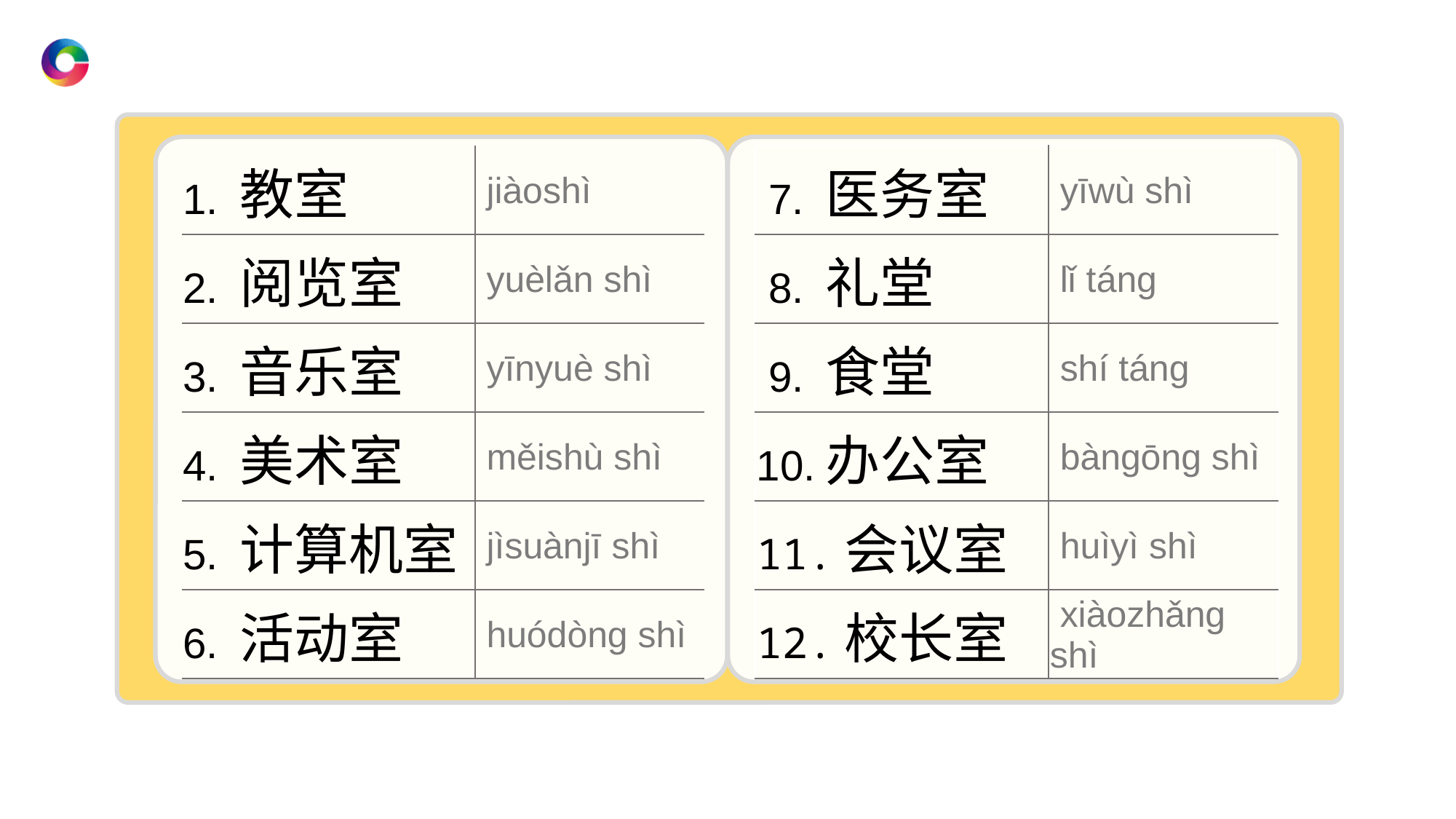

| 1. 教室 | jiàoshì |
| --- | --- |
| 2. 阅览室 | yuèlǎn shì |
| 3. 音乐室 | yīnyuè shì |
| 4. 美术室 | měishù shì |
| 5. 计算机室 | jìsuànjī shì |
| 6. 活动室 | huódònɡ shì |
| 7. 医务室 | yīwù shì |
| --- | --- |
| 8. 礼堂 | lǐ tánɡ |
| 9. 食堂 | shí tánɡ |
| 10.办公室 | bànɡōnɡ shì |
| 11.会议室 | huìyì shì |
| 12.校长室 | xiàozhǎnɡ shì |